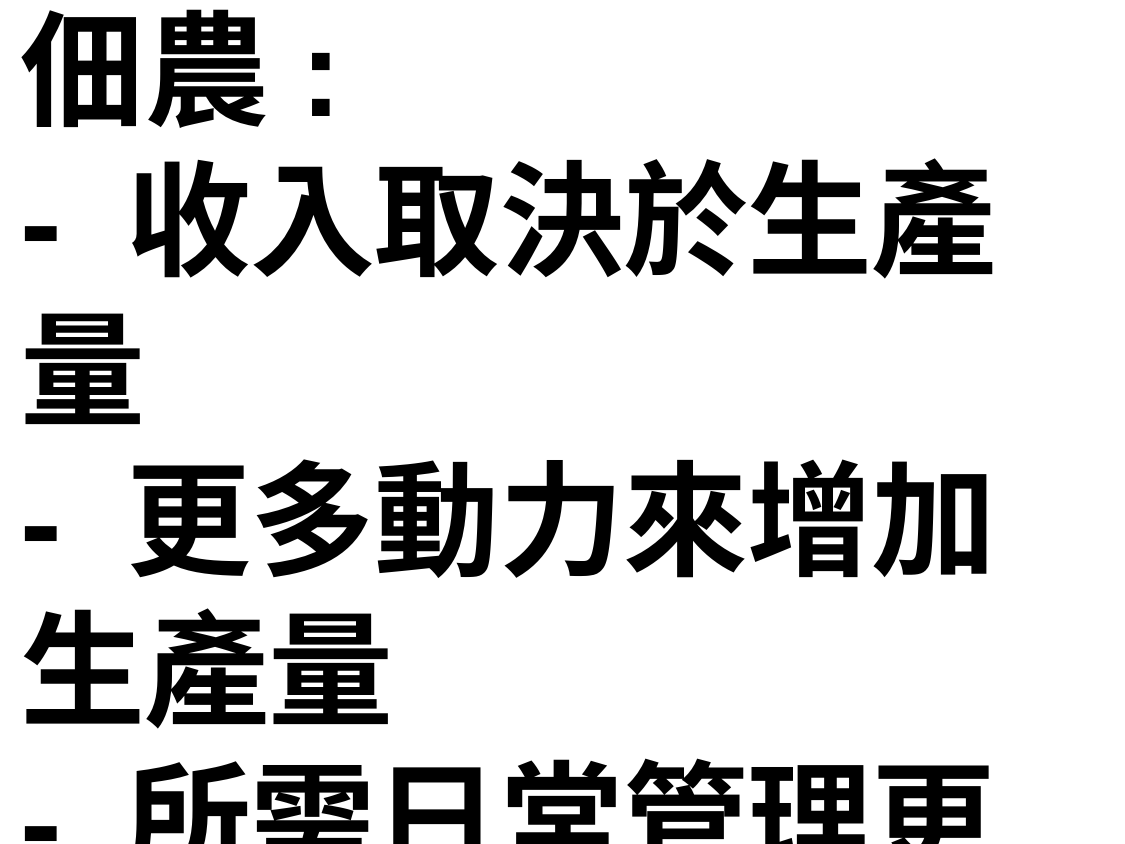

佃農:
- 收入取決於生產量
- 更多動力來增加生產量
- 所需日常管理更少